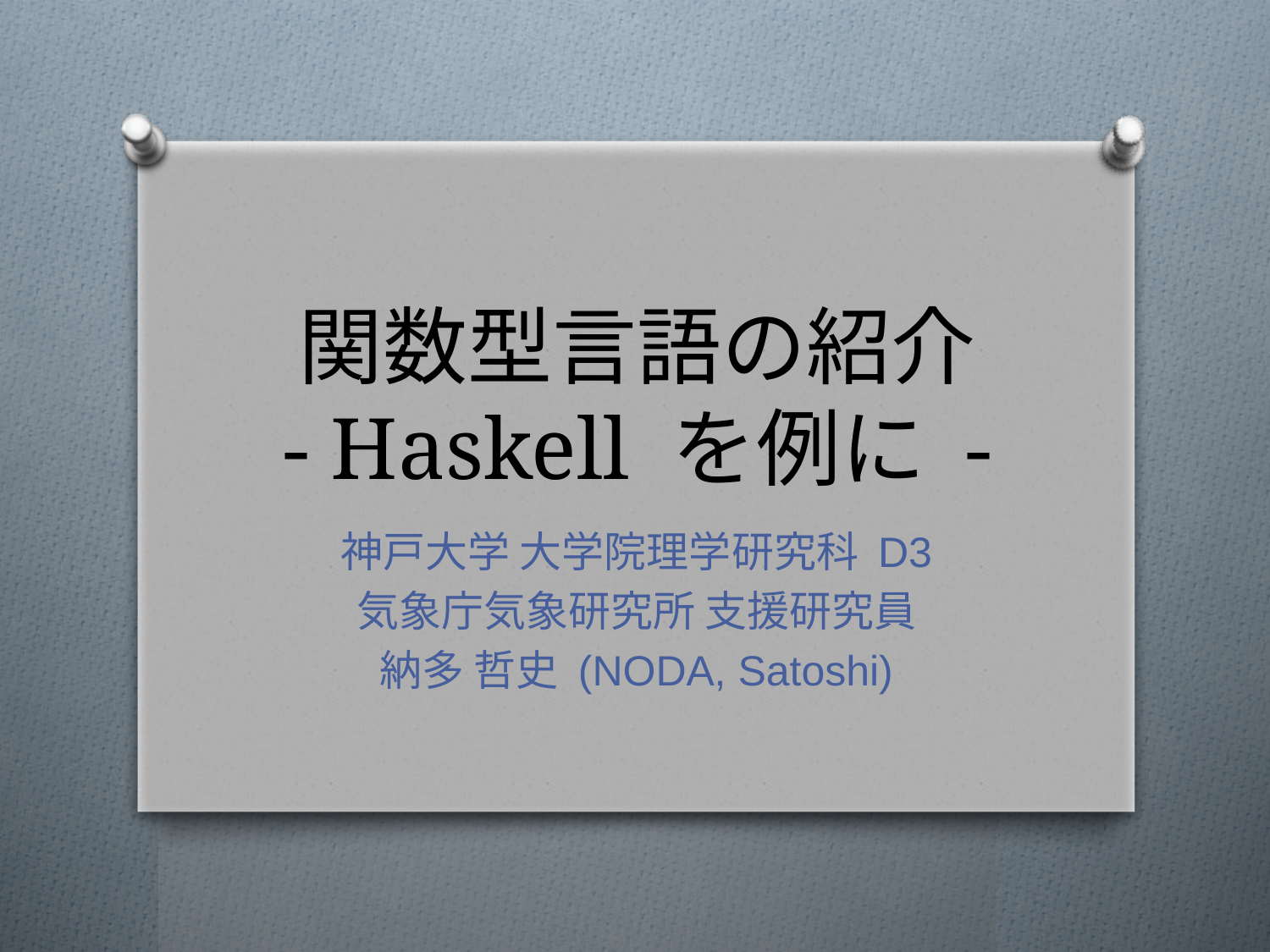

# 関数型言語の紹介 - Haskell を例に -
神戸大学 大学院理学研究科 D3
気象庁気象研究所 支援研究員
納多 哲史 (NODA, Satoshi)